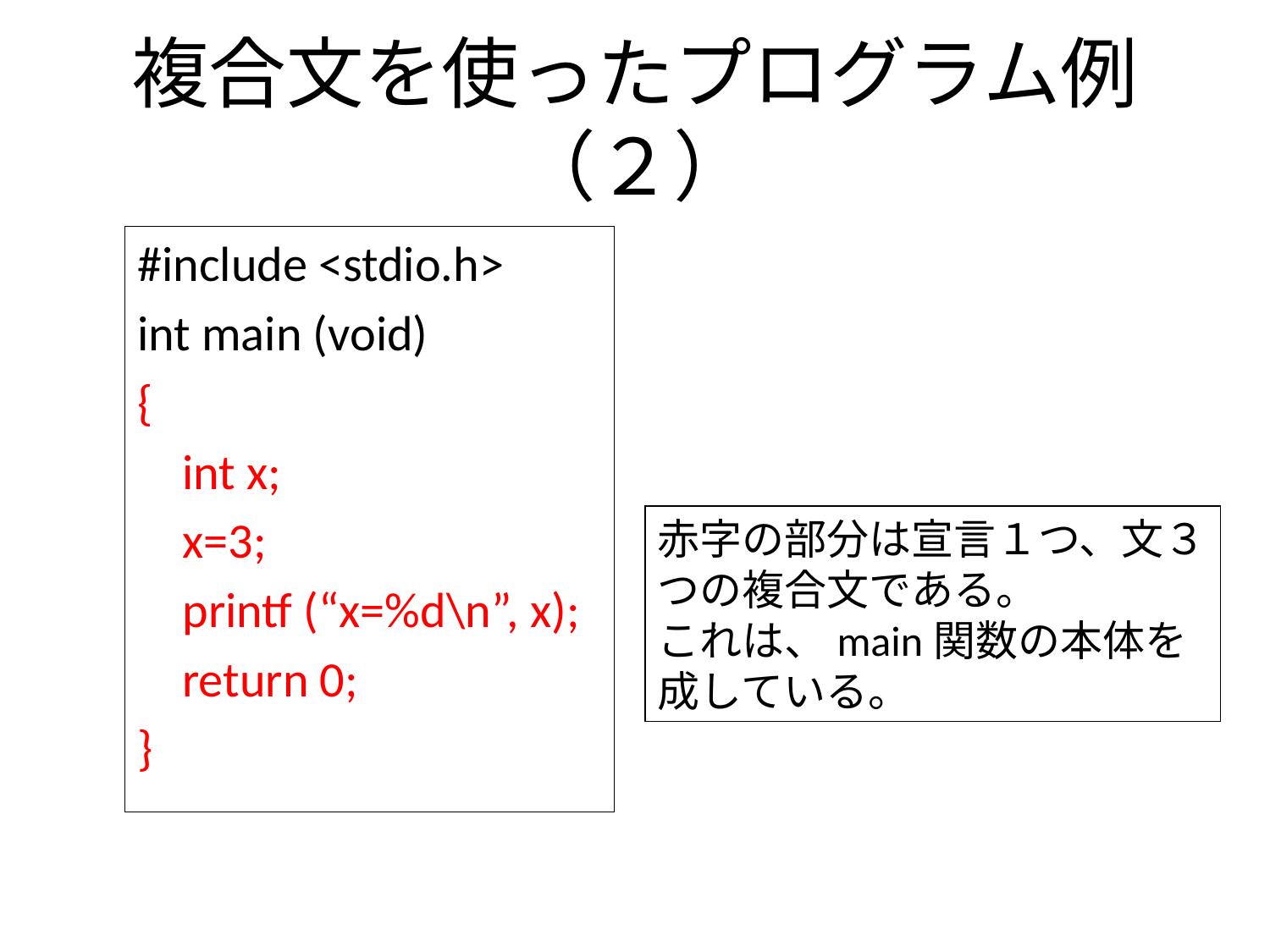

# 複合文を使ったプログラム例（２）
#include <stdio.h>
int main (void)
{
    int x;
    x=3;
    printf (“x=%d\n”, x);
    return 0;
}
赤字の部分は宣言１つ、文３つの複合文である。
これは、main関数の本体を成している。